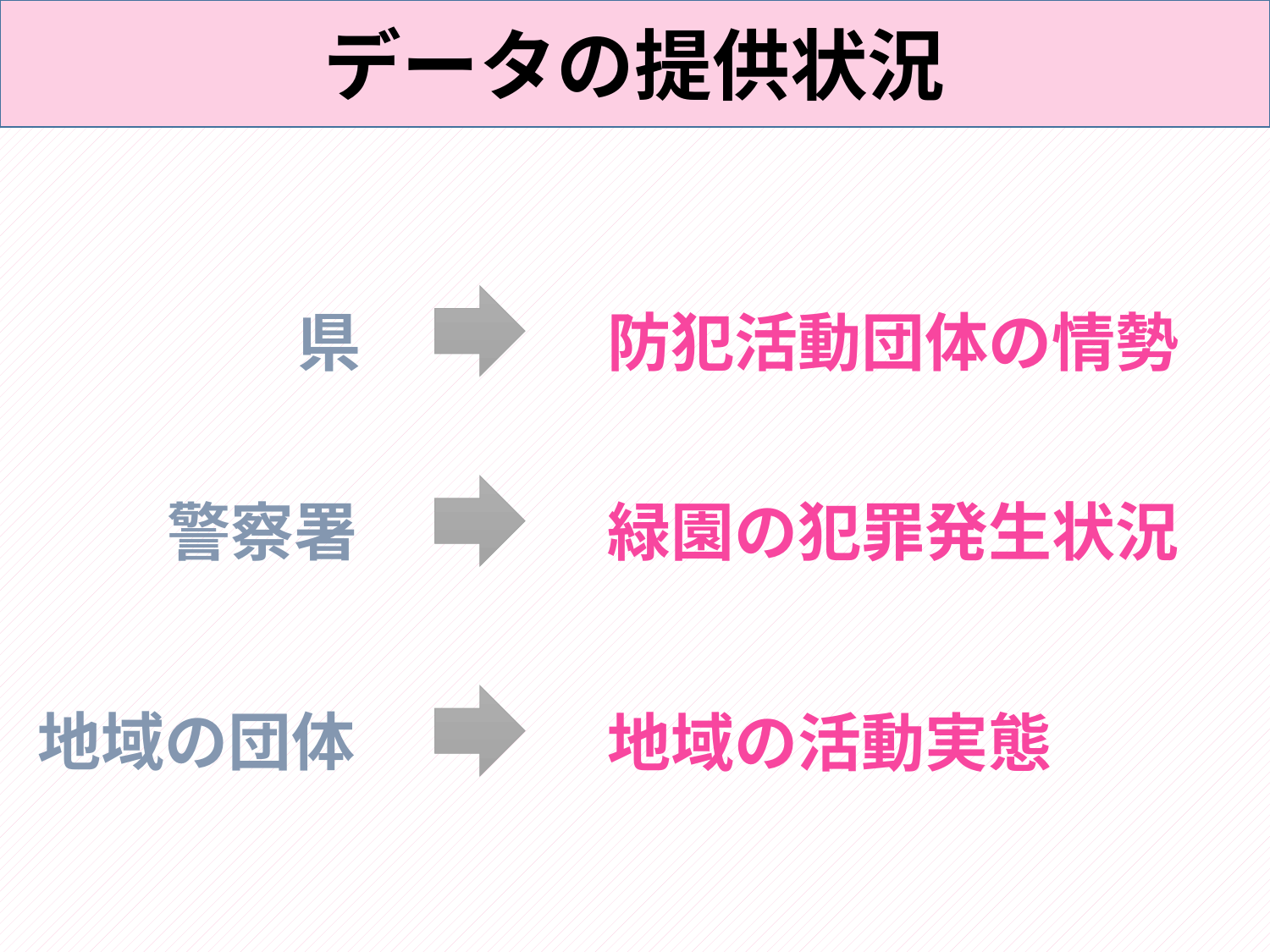

データの提供状況

県
防犯活動団体の情勢

警察署
緑園の犯罪発生状況

地域の団体
地域の活動実態